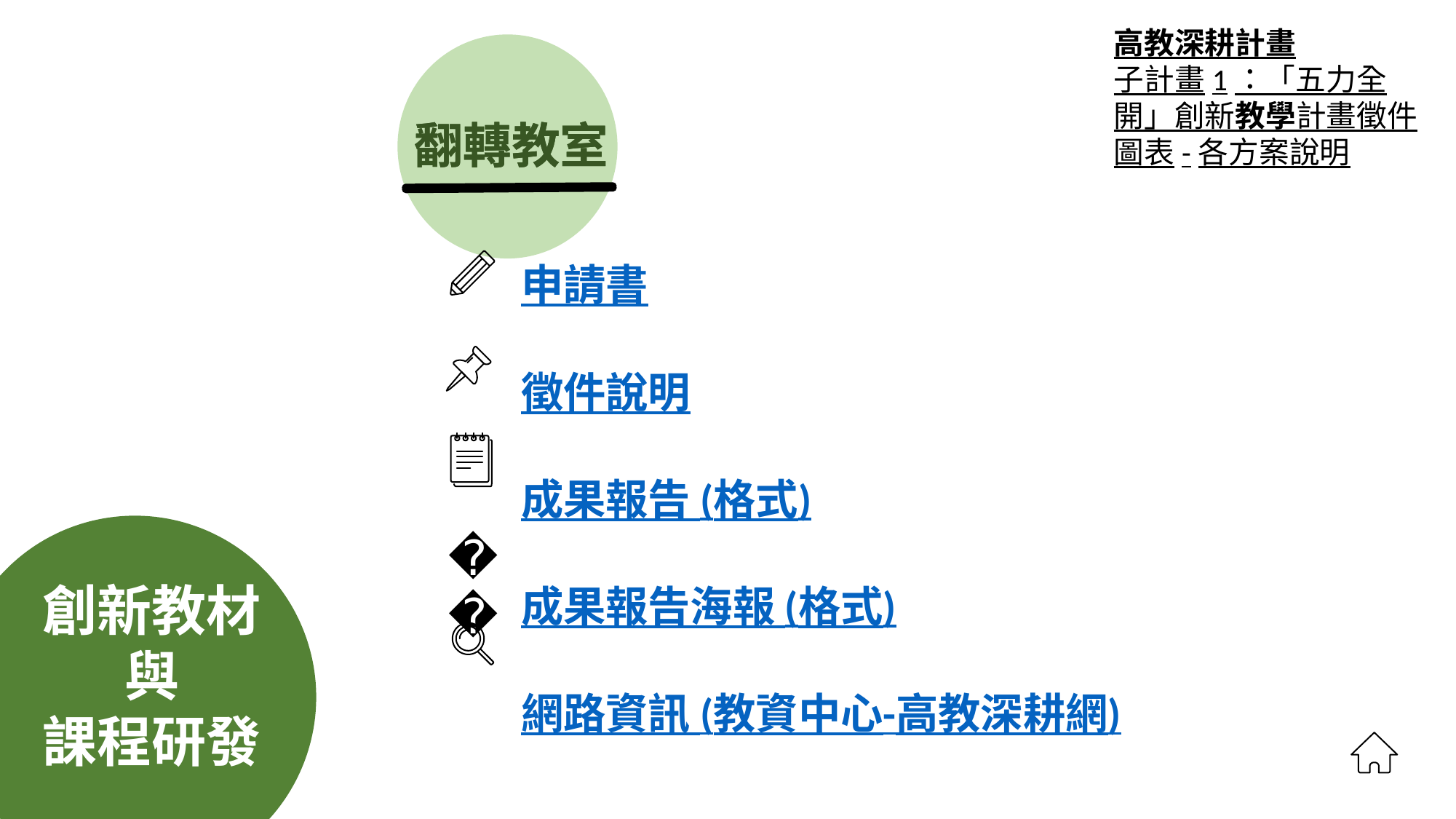

高教深耕計畫
子計畫1：「五力全開」創新教學計畫徵件圖表-各方案說明

翻轉教室
翻轉教室
申請書
徵件說明
成果報告 (格式)
成果報告海報 (格式)
網路資訊 (教資中心-高教深耕網)

🎨
# 創新教材 與 課程研發